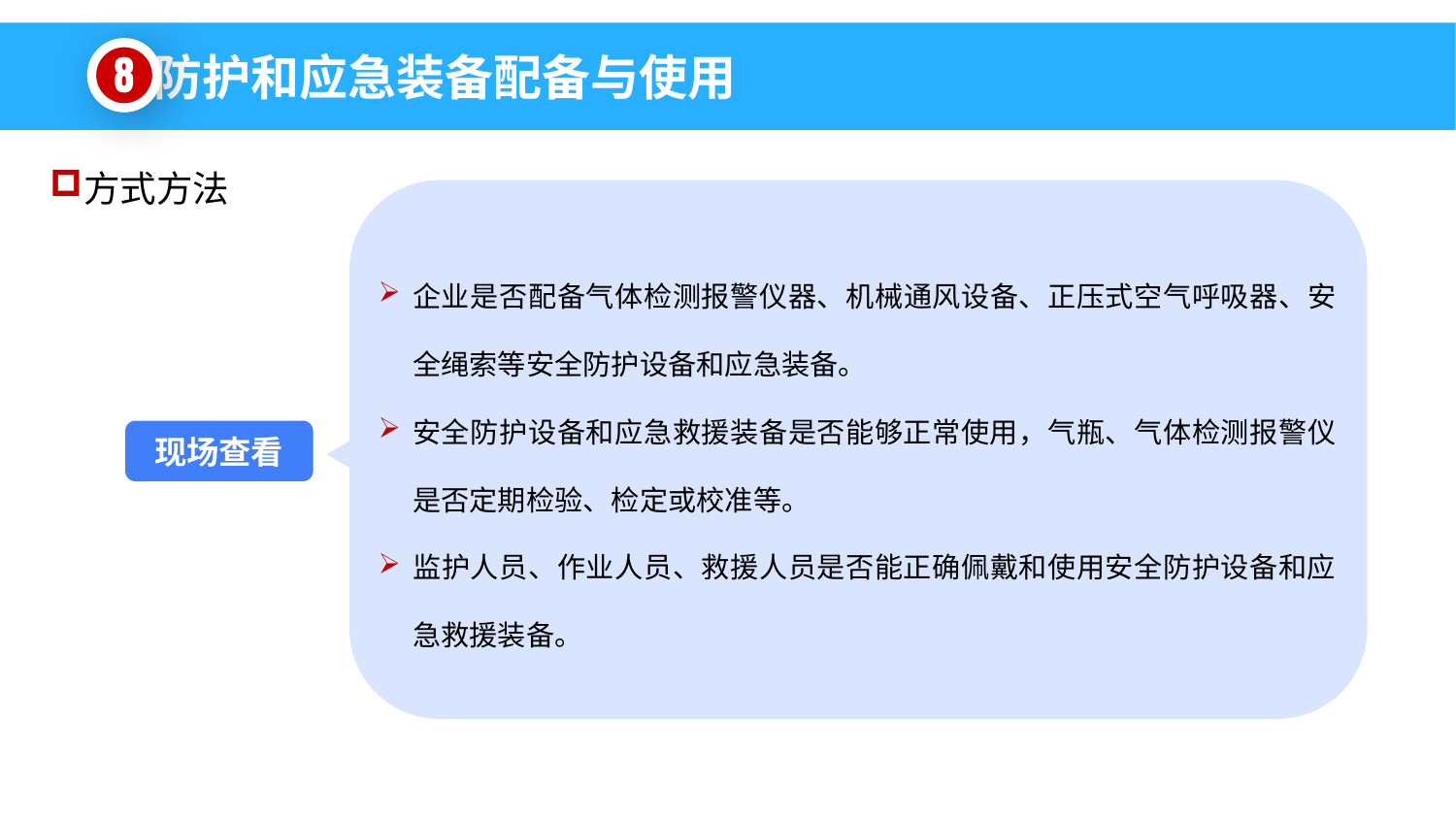

防护和应急装备配备与使用

8
方式方法

企业是否配备气体检测报警仪器、机械通风设备、正压式空气呼吸器、安全绳索等安全防护设备和应急装备。
安全防护设备和应急救援装备是否能够正常使用，气瓶、气体检测报警仪是否定期检验、检定或校准等。
监护人员、作业人员、救援人员是否能正确佩戴和使用安全防护设备和应急救援装备。
现场查看